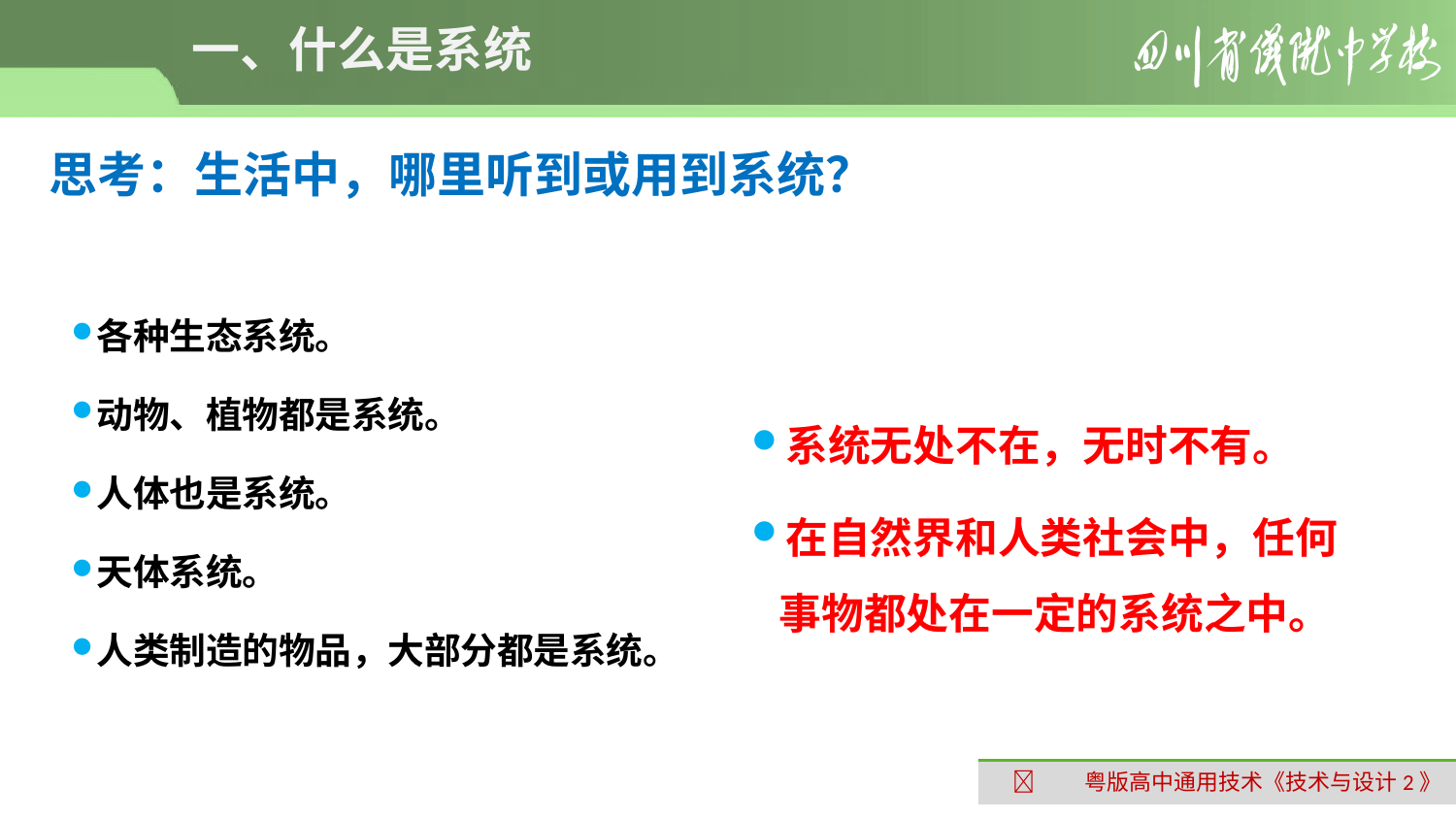

# 一、什么是系统
思考：生活中，哪里听到或用到系统？
各种生态系统。
动物、植物都是系统。
人体也是系统。
天体系统。
人类制造的物品，大部分都是系统。
系统无处不在，无时不有。
在自然界和人类社会中，任何事物都处在一定的系统之中。